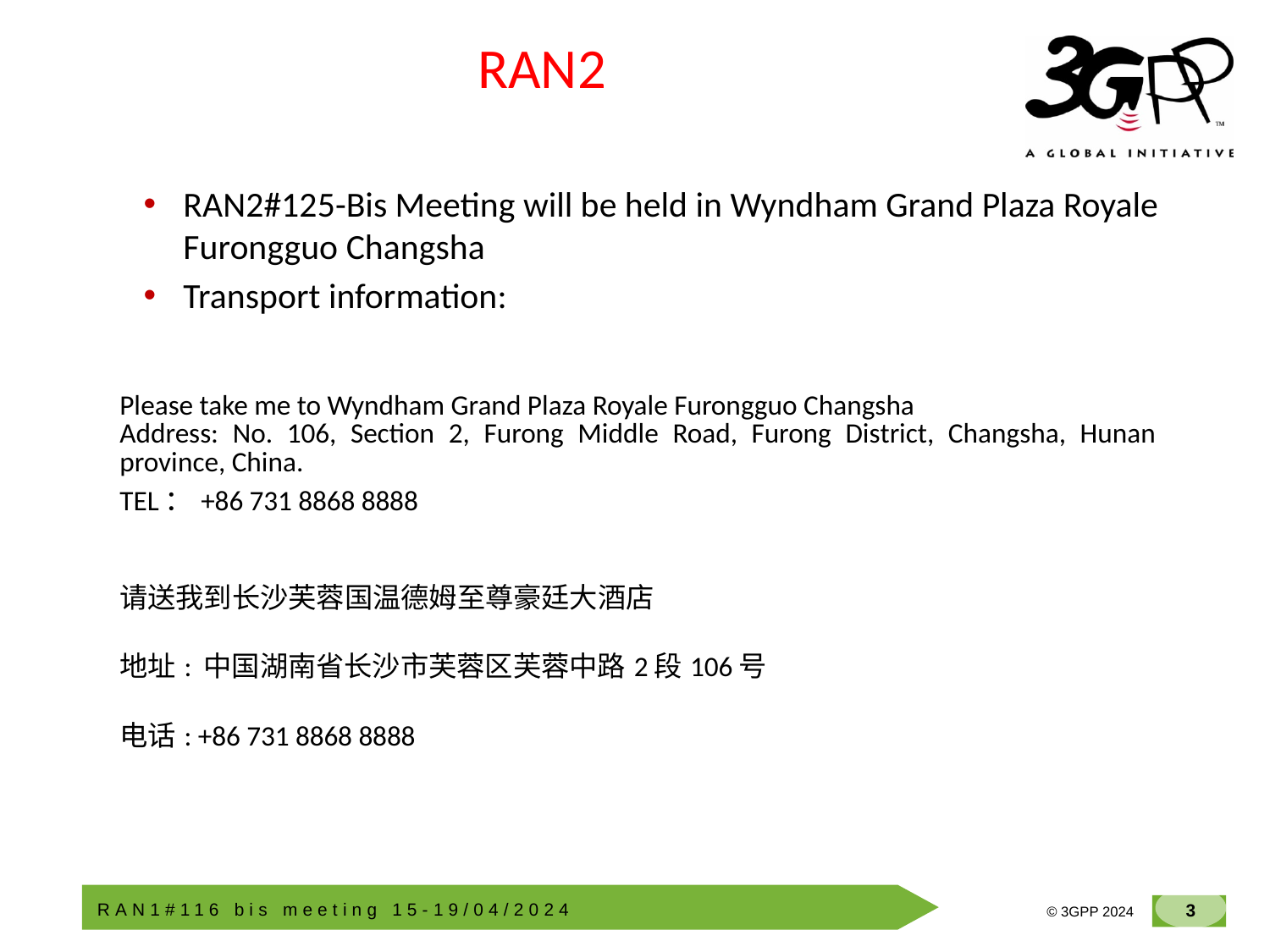

# RAN2
RAN2#125-Bis Meeting will be held in Wyndham Grand Plaza Royale Furongguo Changsha
Transport information:

| Please take me to Wyndham Grand Plaza Royale Furongguo Changsha Address: No. 106, Section 2, Furong Middle Road, Furong District, Changsha, Hunan province, China. TEL：+86 731 8868 8888   请送我到长沙芙蓉国温德姆至尊豪廷大酒店   地址: 中国湖南省长沙市芙蓉区芙蓉中路2段106号   电话: +86 731 8868 8888 |
| --- |